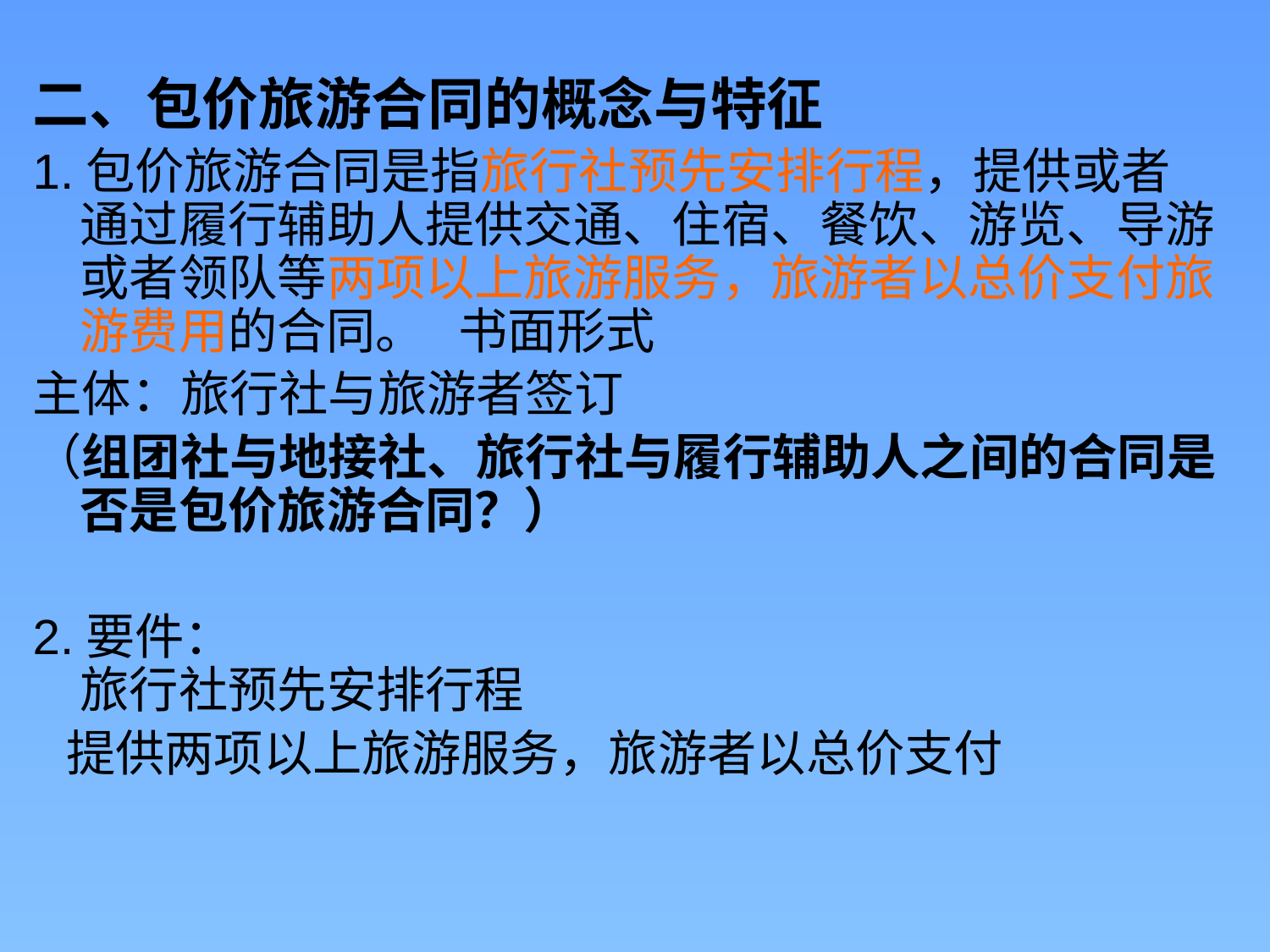

#
二、包价旅游合同的概念与特征
1.包价旅游合同是指旅行社预先安排行程，提供或者通过履行辅助人提供交通、住宿、餐饮、游览、导游或者领队等两项以上旅游服务，旅游者以总价支付旅游费用的合同。   书面形式
主体：旅行社与旅游者签订
（组团社与地接社、旅行社与履行辅助人之间的合同是否是包价旅游合同？）

2.要件：
旅行社预先安排行程
  提供两项以上旅游服务，旅游者以总价支付